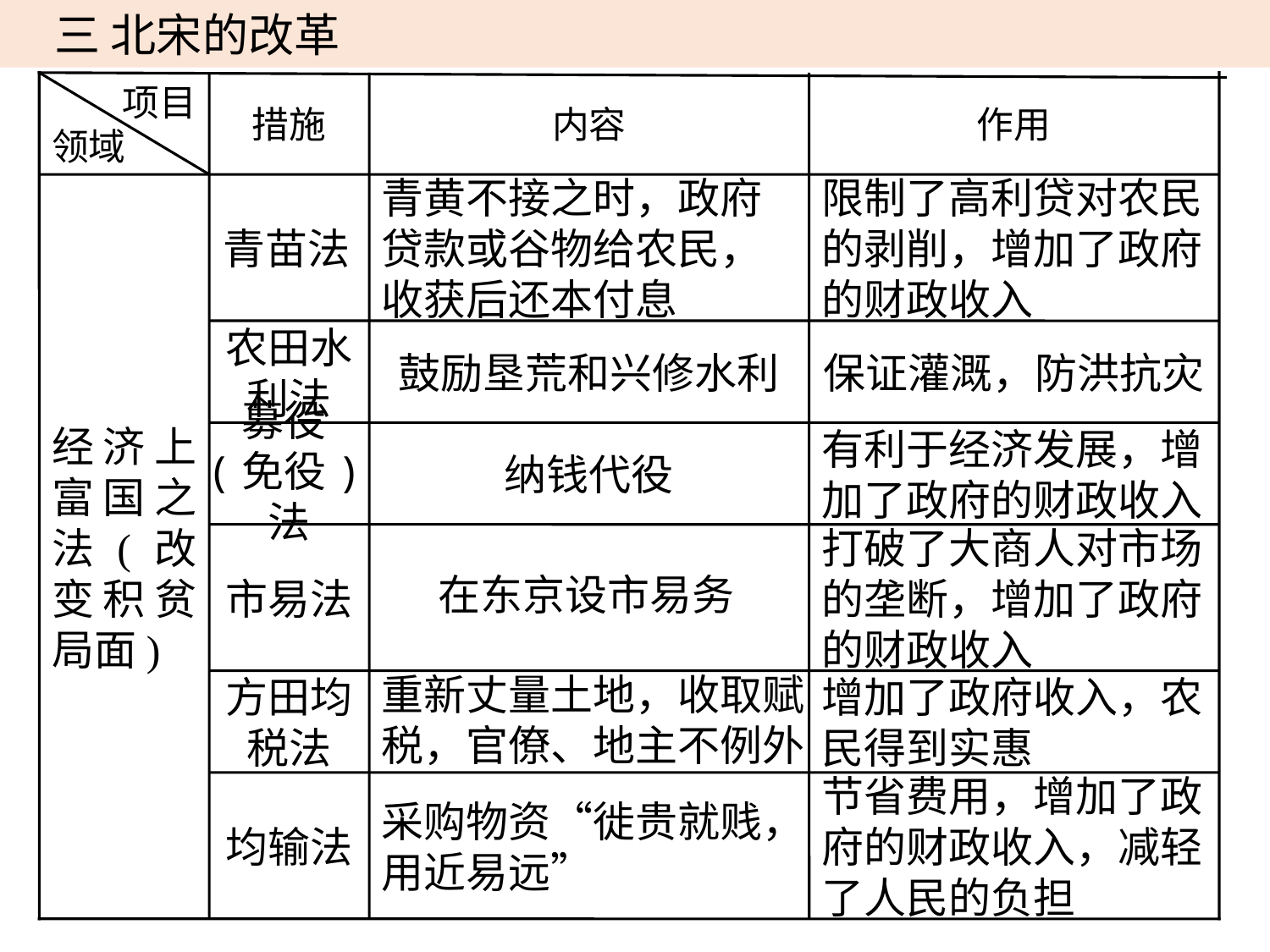

三 北宋的改革

项目
领域

措施
内容
作用

青苗法
青黄不接之时，政府贷款或谷物给农民，收获后还本付息
限制了高利贷对农民的剥削，增加了政府的财政收入
经济上富国之法(改变积贫局面)

农田水利法
鼓励垦荒和兴修水利
保证灌溉，防洪抗灾
募役(免役)法

纳钱代役
有利于经济发展，增加了政府的财政收入

市易法
打破了大商人对市场的垄断，增加了政府的财政收入
在东京设市易务
重新丈量土地，收取赋税，官僚、地主不例外

方田均税法
增加了政府收入，农民得到实惠

均输法
采购物资“徙贵就贱，用近易远”
节省费用，增加了政府的财政收入，减轻了人民的负担